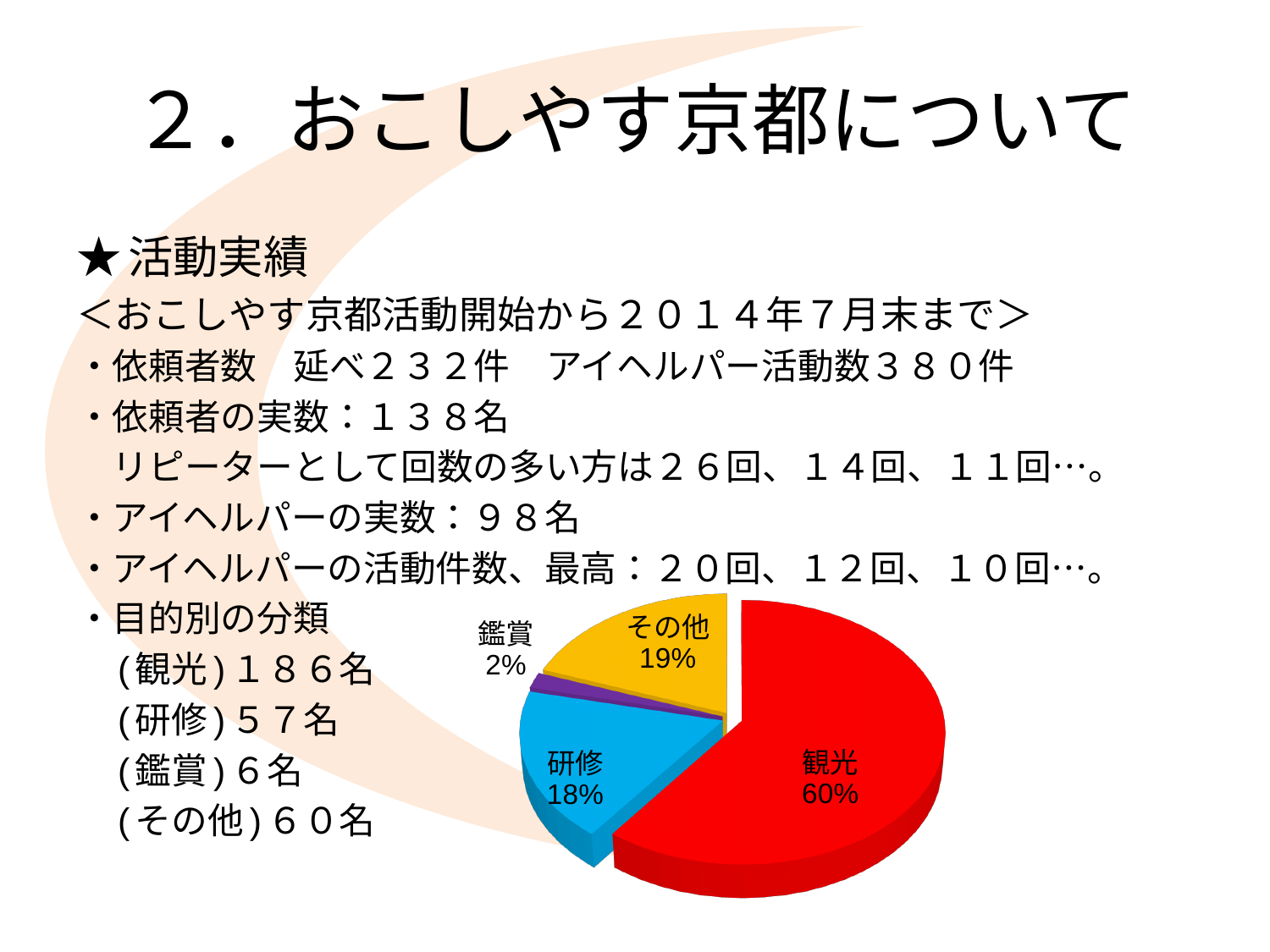

# ２．おこしやす京都について
★活動実績
＜おこしやす京都活動開始から２０１４年７月末まで＞
・依頼者数　延べ２３２件　アイヘルパー活動数３８０件
・依頼者の実数：１３８名
　リピーターとして回数の多い方は２６回、１４回、１１回…。
・アイヘルパーの実数：９８名
・アイヘルパーの活動件数、最高：２０回、１２回、１０回…。
・目的別の分類
　(観光)１８６名
　(研修)５７名
　(鑑賞)６名
　(その他)６０名

[unsupported chart]